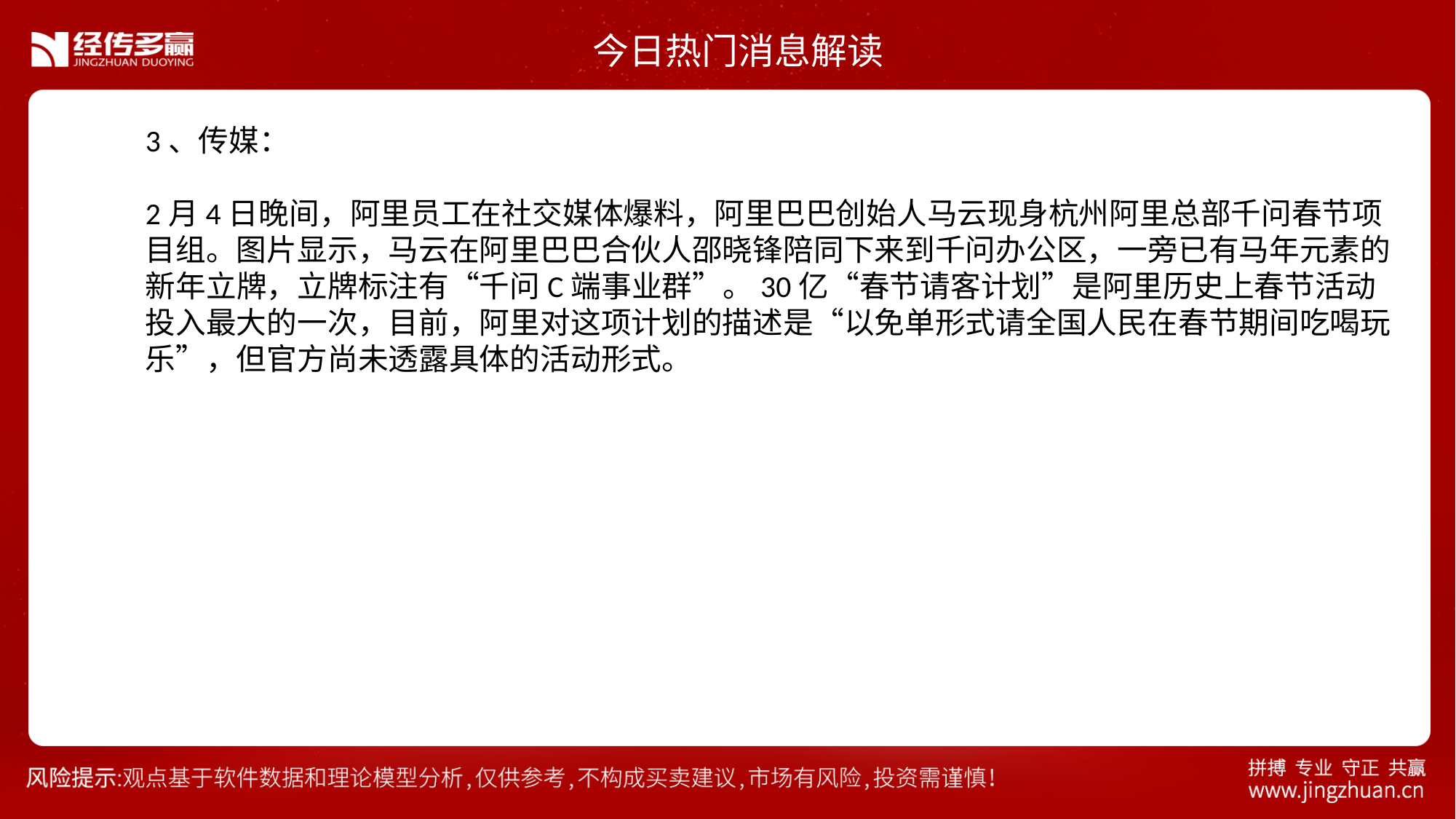

今日热门消息解读
3、传媒：

2月4日晚间，阿里员工在社交媒体爆料，阿里巴巴创始人马云现身杭州阿里总部千问春节项目组。图片显示，马云在阿里巴巴合伙人邵晓锋陪同下来到千问办公区，一旁已有马年元素的新年立牌，立牌标注有“千问C端事业群”。30亿“春节请客计划”是阿里历史上春节活动投入最大的一次，目前，阿里对这项计划的描述是“以免单形式请全国人民在春节期间吃喝玩乐”，但官方尚未透露具体的活动形式。